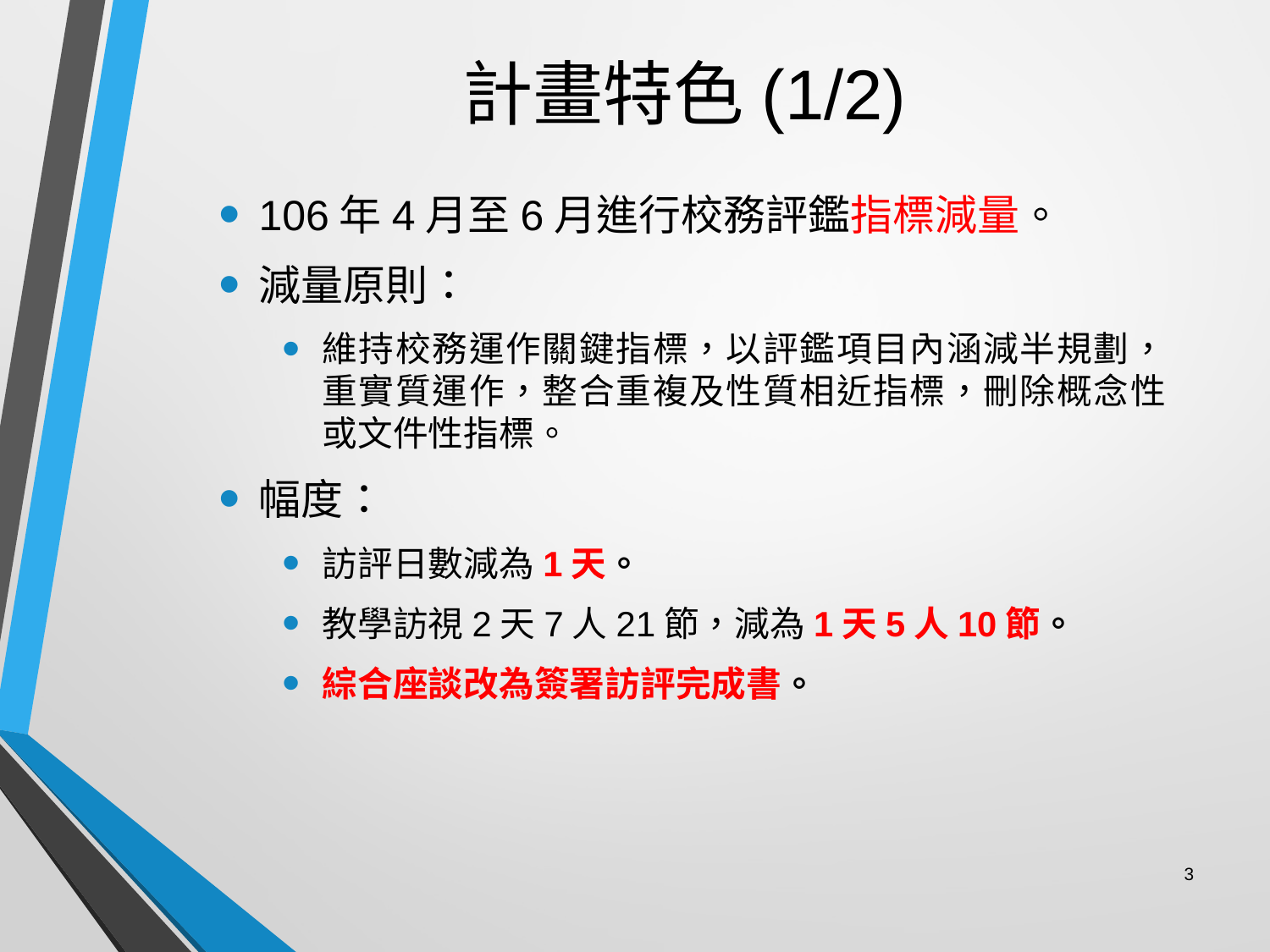

# 計畫特色(1/2)
106年4月至6月進行校務評鑑指標減量。
減量原則：
維持校務運作關鍵指標，以評鑑項目內涵減半規劃，重實質運作，整合重複及性質相近指標，刪除概念性或文件性指標。
幅度：
訪評日數減為1天。
教學訪視2天7人21節，減為1天5人10節。
綜合座談改為簽署訪評完成書。

3